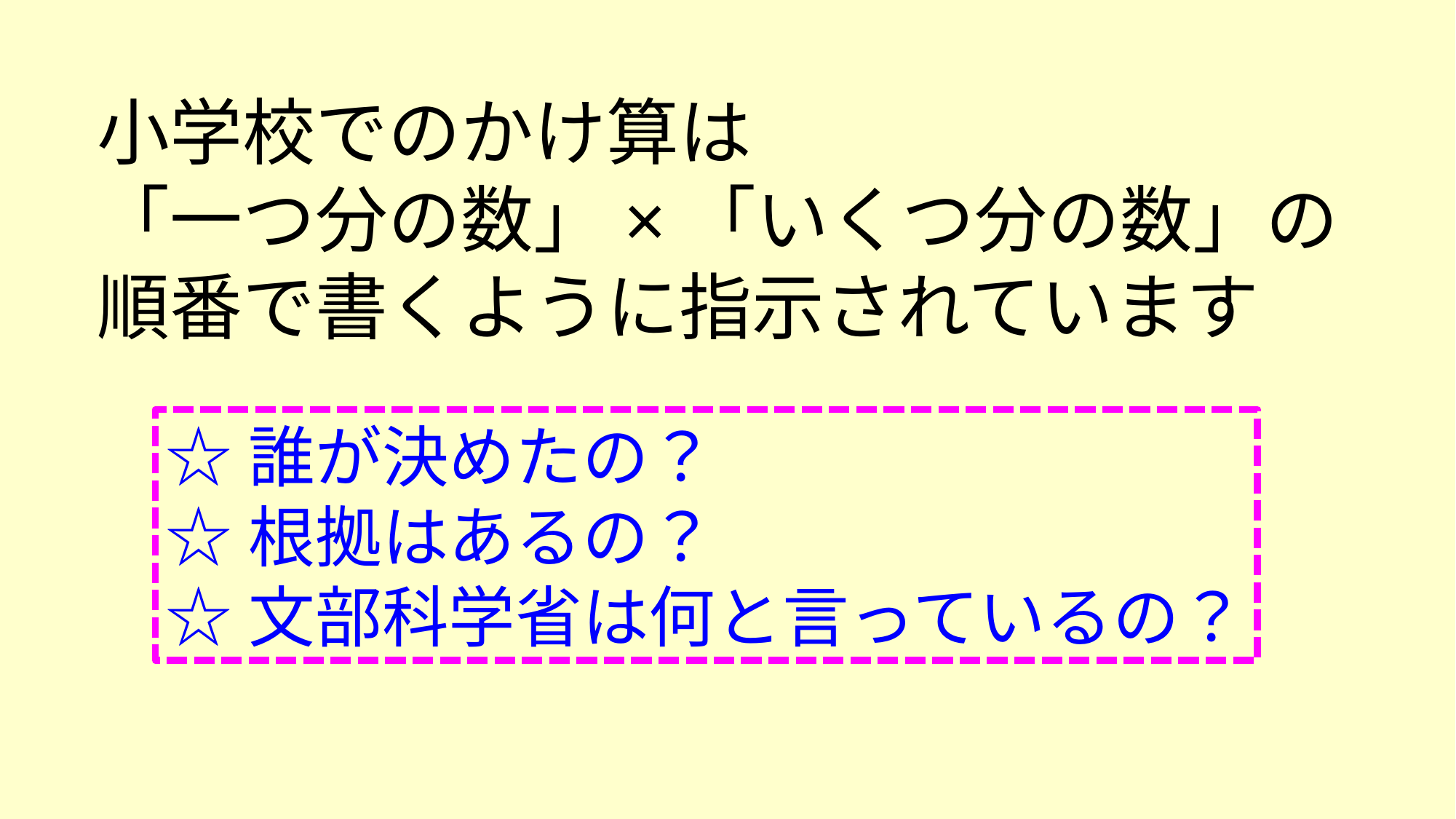

小学校でのかけ算は
「一つ分の数」×「いくつ分の数」の
順番で書くように指示されています
☆誰が決めたの？
☆根拠はあるの？
☆文部科学省は何と言っているの？